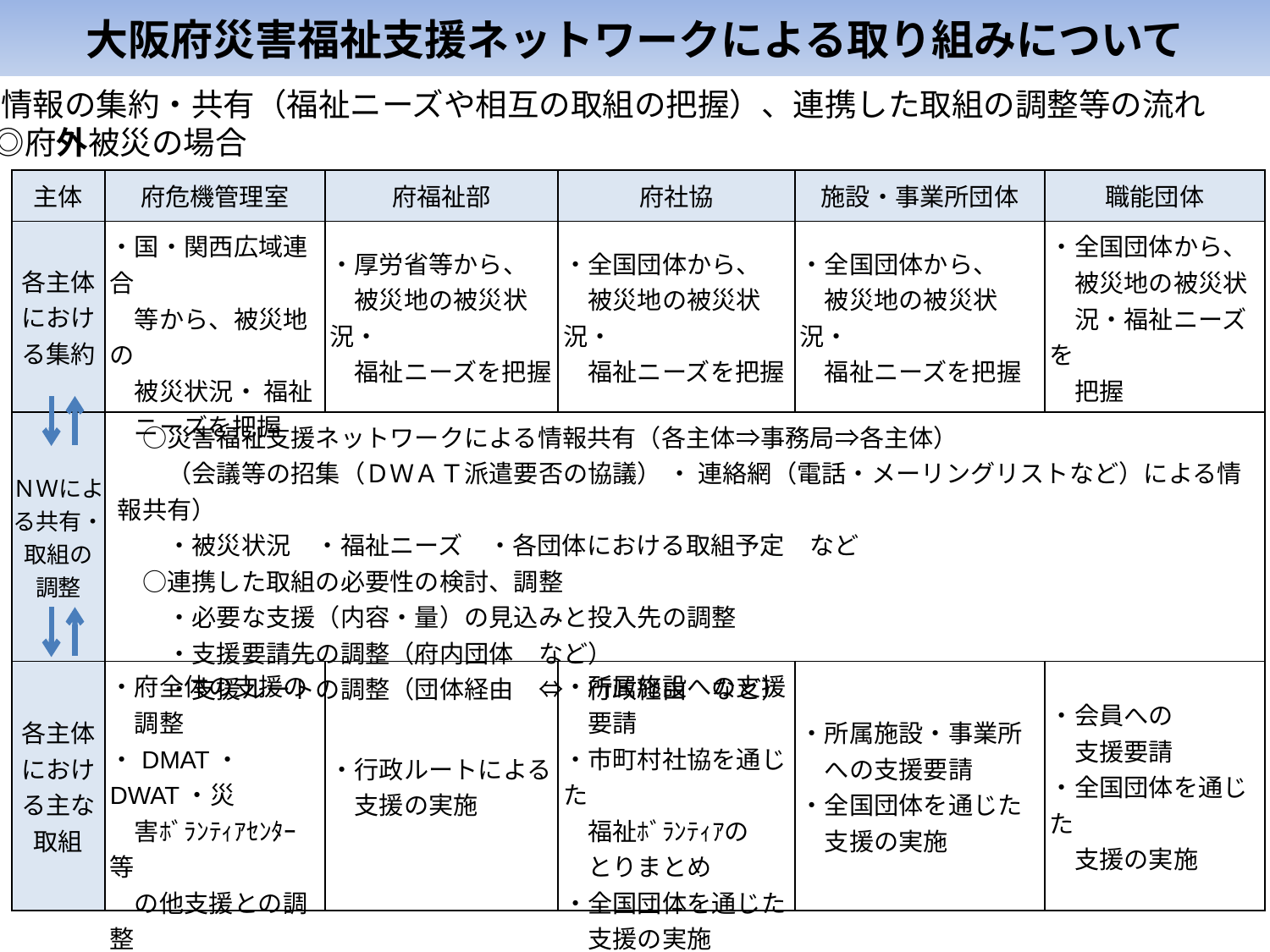

大阪府災害福祉支援ネットワークによる取り組みについて
■情報の集約・共有（福祉ニーズや相互の取組の把握）、連携した取組の調整等の流れ
　◎府外被災の場合
| 主体 | 府危機管理室 | 府福祉部 | 府社協 | 施設・事業所団体 | 職能団体 |
| --- | --- | --- | --- | --- | --- |
| 各主体における集約 | ・国・関西広域連合 　等から、被災地の 　被災状況・ 福祉 　ニーズを把握 | ・厚労省等から、 　被災地の被災状況・ 　福祉ニーズを把握 | ・全国団体から、 　被災地の被災状況・ 　福祉ニーズを把握 | ・全国団体から、 　被災地の被災状況・ 　福祉ニーズを把握 | ・全国団体から、 　被災地の被災状 　況・福祉ニーズを 　把握 |
| ＮＷによる共有・ 取組の 調整 | ○災害福祉支援ネットワークによる情報共有（各主体⇒事務局⇒各主体） 　　（会議等の招集（ＤＷＡＴ派遣要否の協議） ・ 連絡網（電話・メーリングリストなど）による情報共有） 　　・被災状況　・福祉ニーズ　・各団体における取組予定　など 　○連携した取組の必要性の検討、調整 　　・必要な支援（内容・量）の見込みと投入先の調整 　　・支援要請先の調整（府内団体　など） 　　・支援ルートの調整（団体経由　⇔　行政経由　など） |  |  |  |  |
| 各主体における主な取組 | ・府全体の支援の 　調整 ・DMAT・DWAT・災 　害ﾎﾞﾗﾝﾃｨｱｾﾝﾀｰ等 　の他支援との調整 | ・行政ルートによる 　支援の実施 | ・所属施設への支援 　要請 ・市町村社協を通じた 　福祉ﾎﾞﾗﾝﾃｨｱの 　とりまとめ ・全国団体を通じた 　支援の実施 | ・所属施設・事業所 　への支援要請 ・全国団体を通じた 　支援の実施 | ・会員への 　支援要請 ・全国団体を通じた 　支援の実施 |